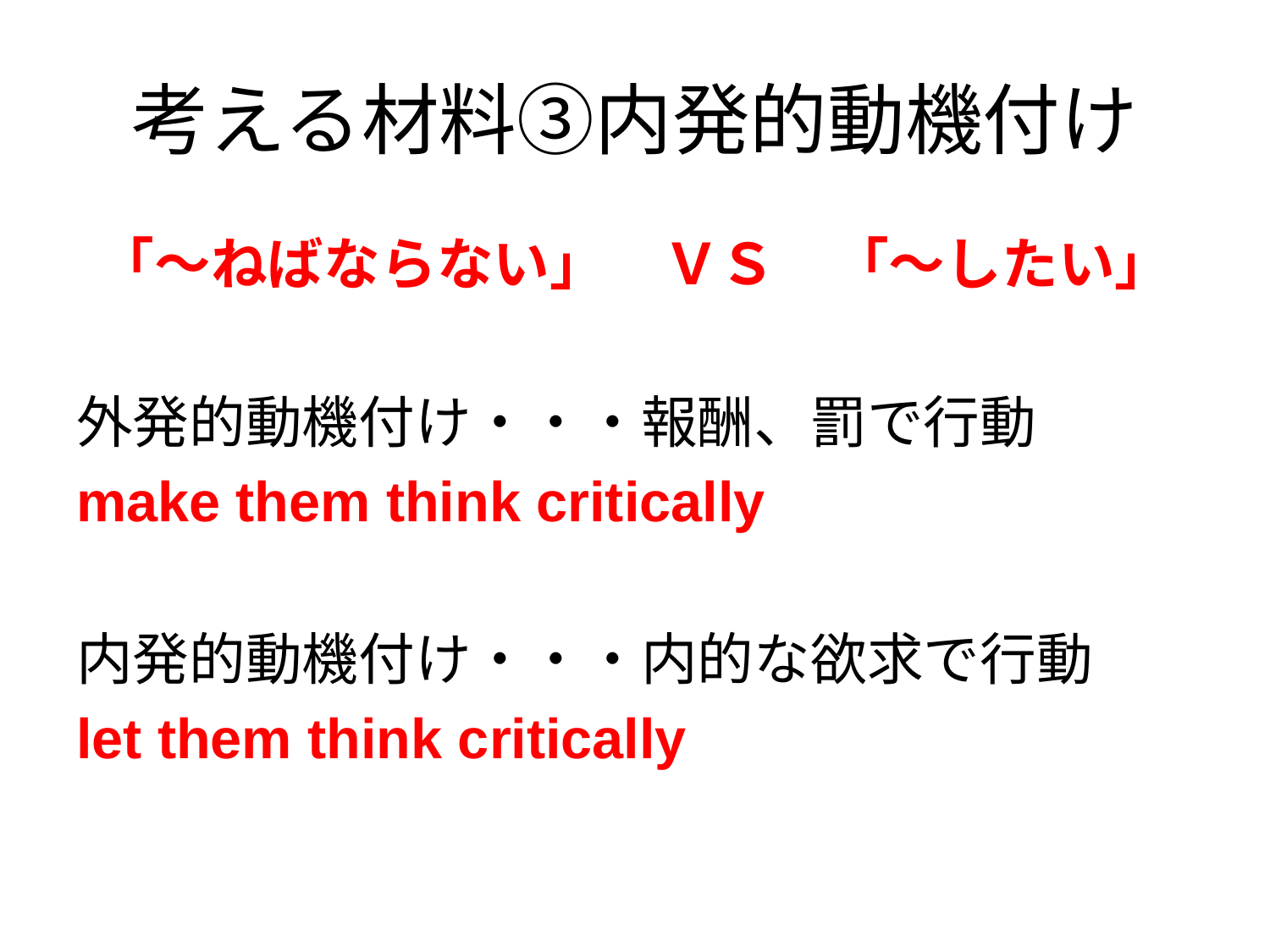

# 考える材料③内発的動機付け
「～ねばならない」　ＶＳ　「～したい」

外発的動機付け・・・報酬、罰で行動
make them think critically

内発的動機付け・・・内的な欲求で行動
let them think critically